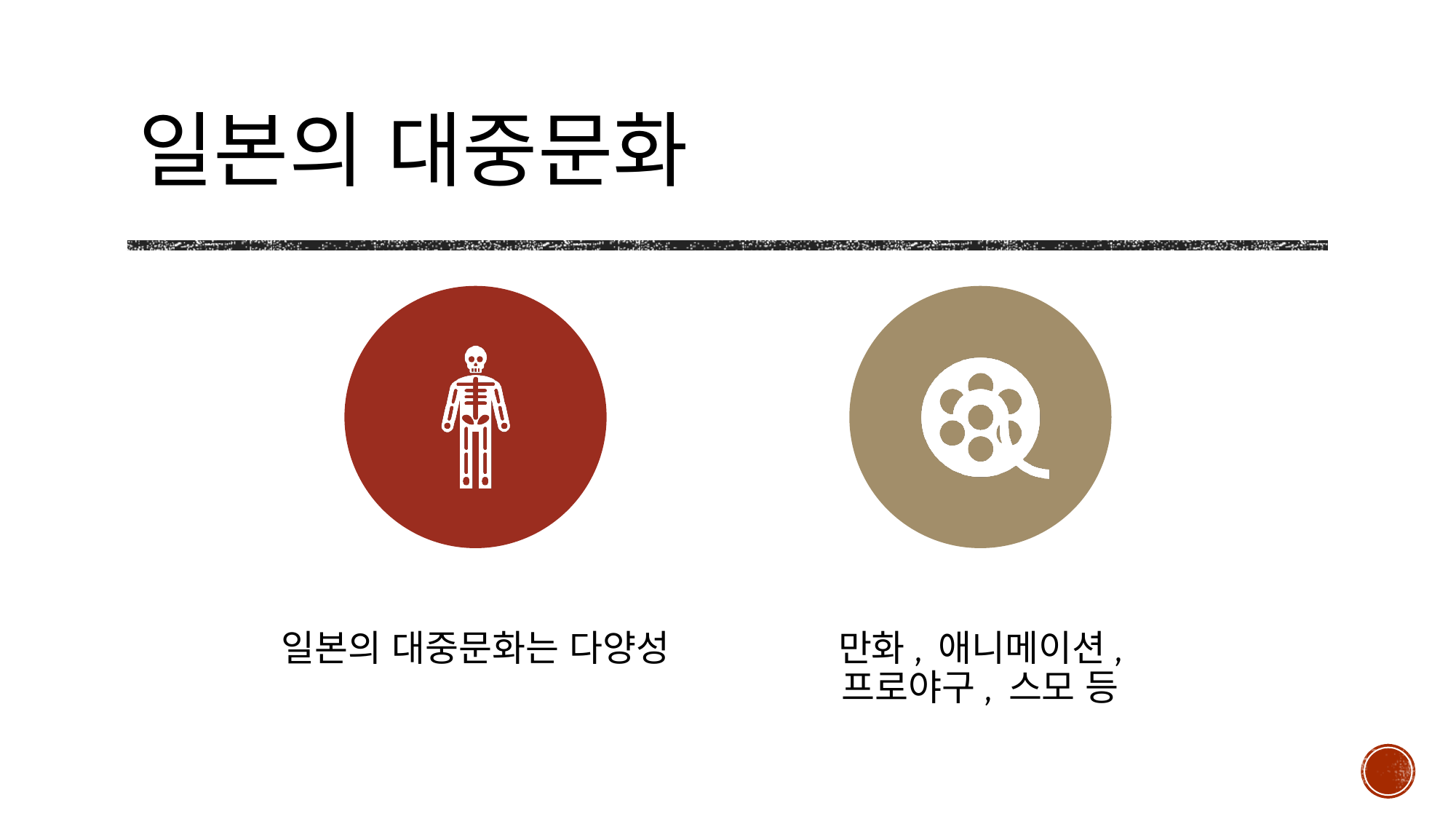

# 일본의 대중문화

일본의 대중문화는 다양성
만화, 애니메이션, 프로야구, 스모 등